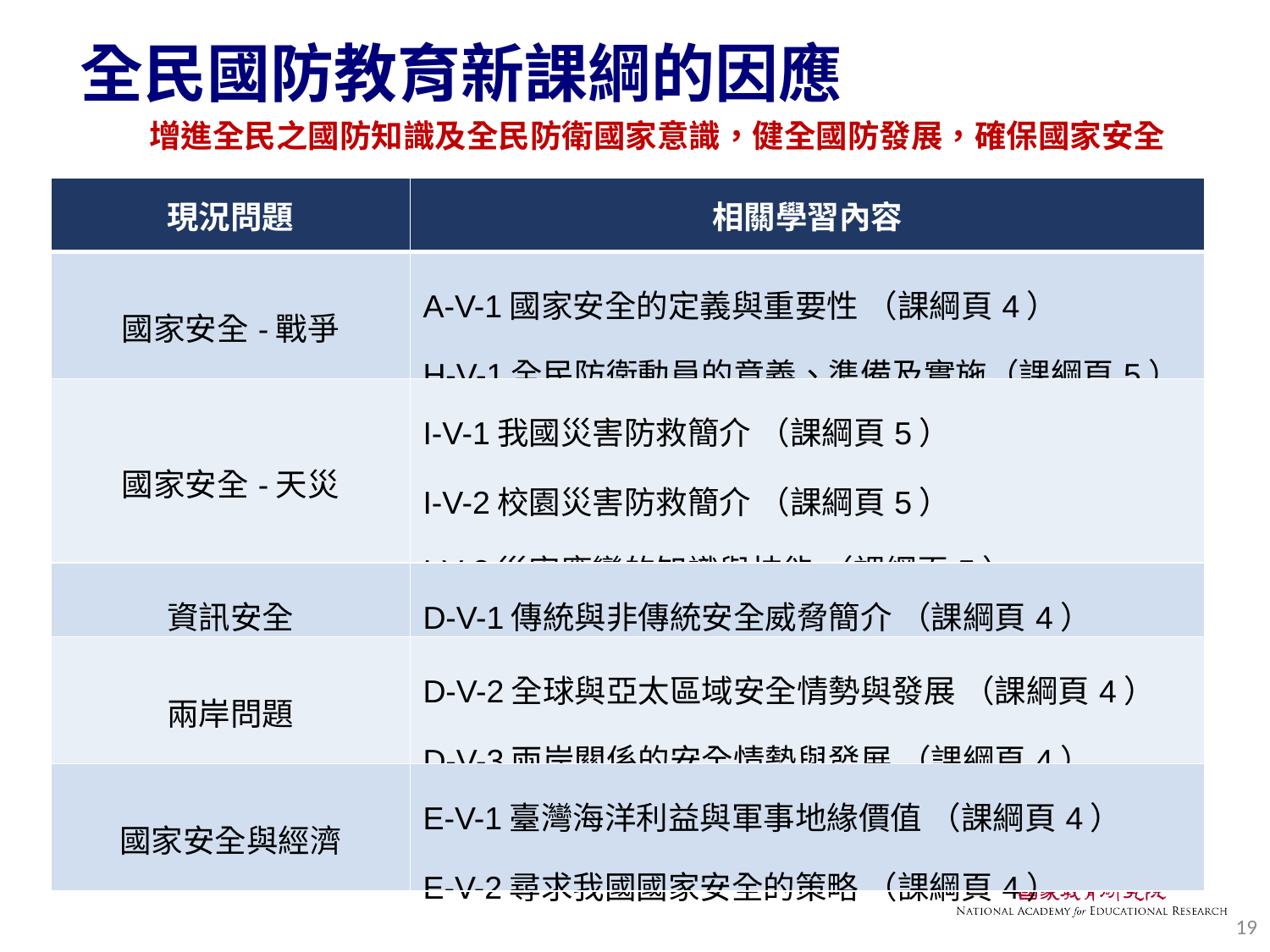

全民國防教育新課綱的因應
增進全民之國防知識及全民防衛國家意識，健全國防發展，確保國家安全
| 現況問題 | 相關學習內容 |
| --- | --- |
| 國家安全-戰爭 | A-V-1國家安全的定義與重要性 （課綱頁4） H-V-1全民防衛動員的意義、準備及實施（課綱頁5） |
| 國家安全-天災 | I-V-1我國災害防救簡介 （課綱頁5） I-V-2校園災害防救簡介 （課綱頁5） I-V-3災害應變的知識與技能 （課綱頁5） |
| 資訊安全 | D-V-1傳統與非傳統安全威脅簡介 （課綱頁4） |
| 兩岸問題 | D-V-2全球與亞太區域安全情勢與發展 （課綱頁4） D-V-3兩岸關係的安全情勢與發展 （課綱頁4） |
| 國家安全與經濟 | E-V-1臺灣海洋利益與軍事地緣價值 （課綱頁4） E-V-2尋求我國國家安全的策略 （課綱頁4） |
19